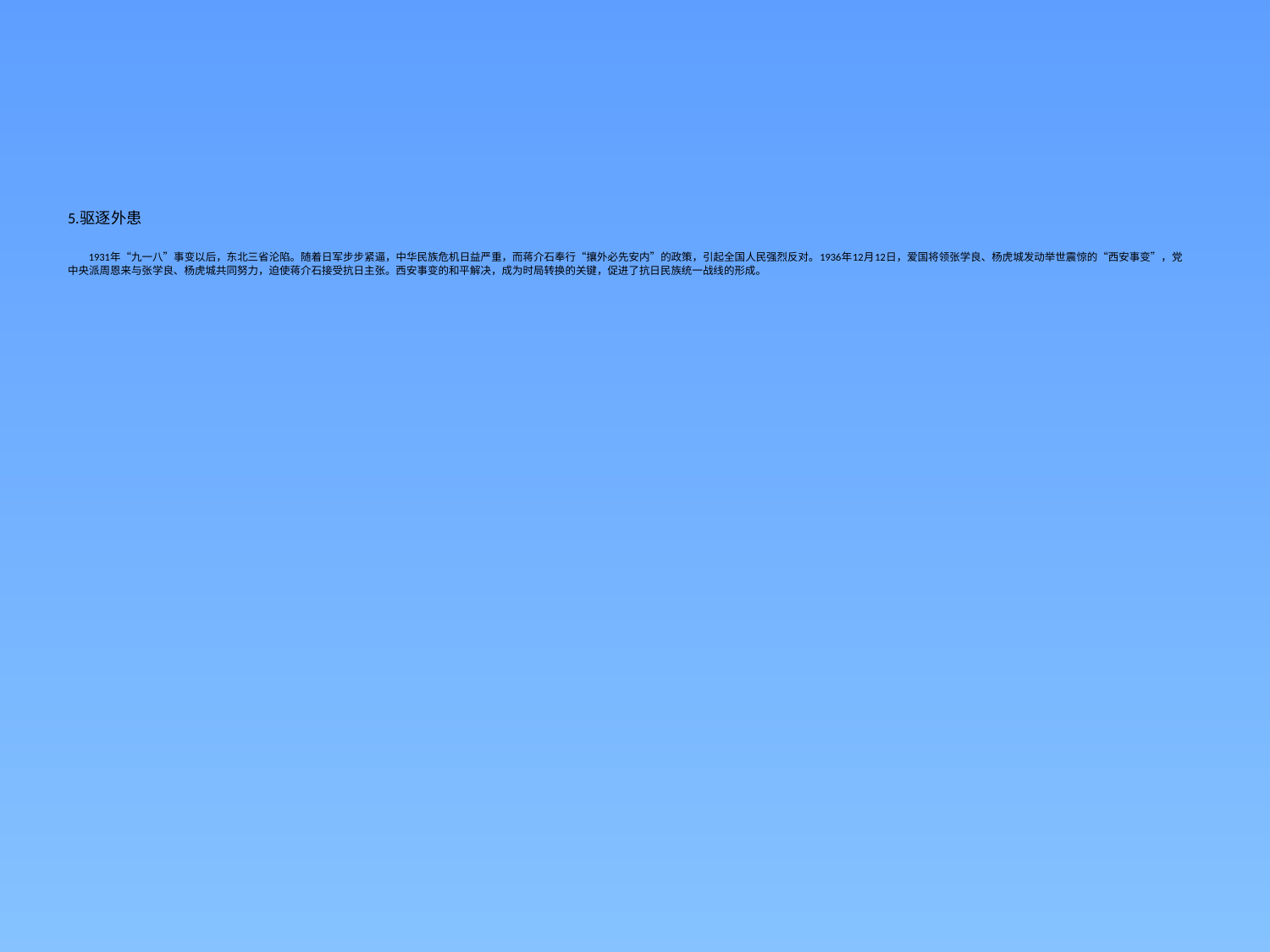

# 5.驱逐外患 　 1931年“九一八”事变以后，东北三省沦陷。随着日军步步紧逼，中华民族危机日益严重，而蒋介石奉行“攘外必先安内”的政策，引起全国人民强烈反对。1936年12月12日，爱国将领张学良、杨虎城发动举世震惊的“西安事变”，党中央派周恩来与张学良、杨虎城共同努力，迫使蒋介石接受抗日主张。西安事变的和平解决，成为时局转换的关键，促进了抗日民族统一战线的形成。